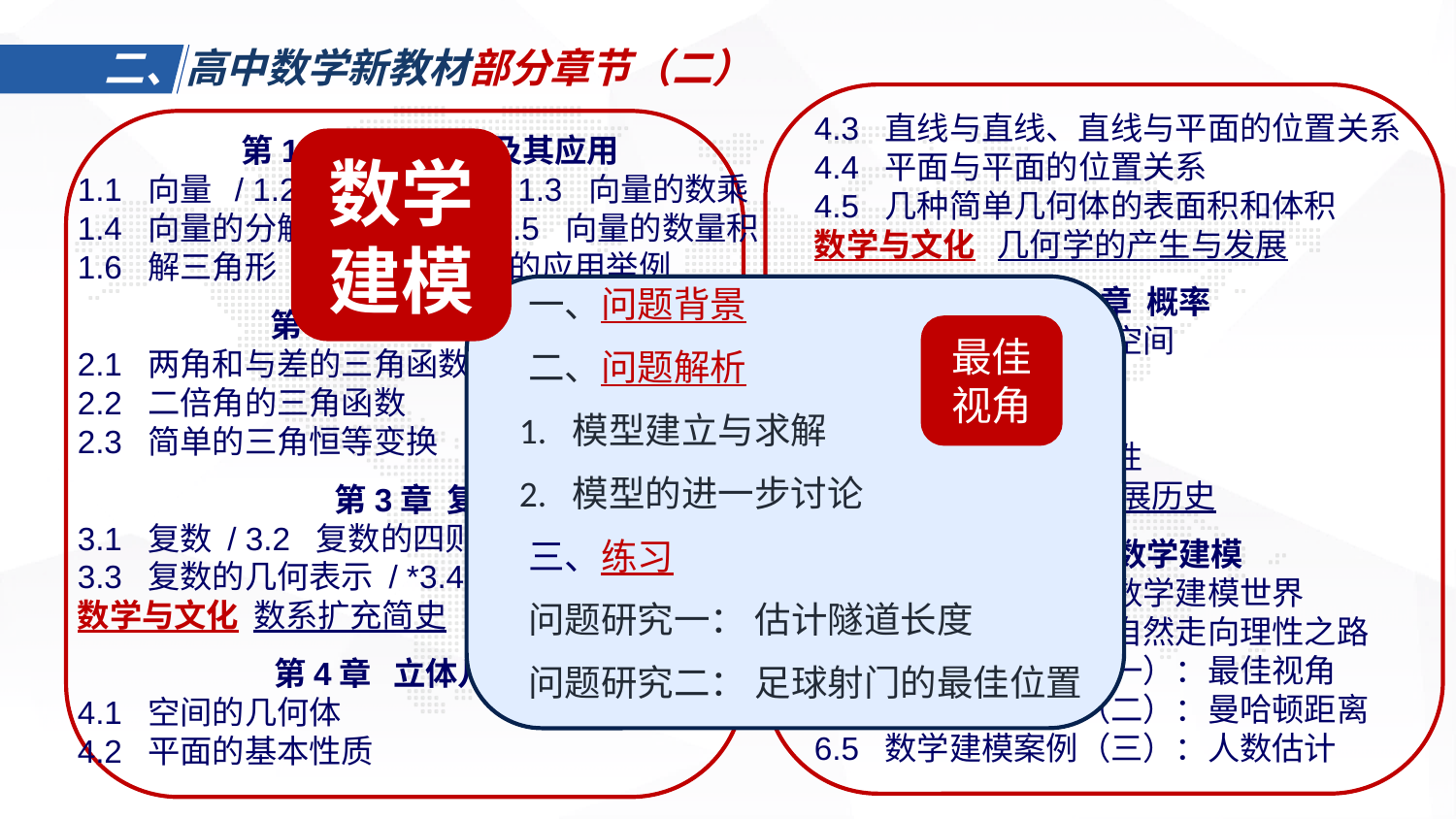

二、高中数学新教材部分章节（二）

4.3  直线与直线、直线与平面的位置关系
4.4  平面与平面的位置关系
4.5  几种简单几何体的表面积和体积
数学与文化   几何学的产生与发展

第5章  概率
5.1  随机事件与样本空间
5.2  古典概率模型
5.3  用频率估计概率
5.4  随机事件的独立性
数学与文化  概率论发展历史

第6章  数学建模
6.1  走进异彩纷呈的数学建模世界
6.2  数学建模——从自然走向理性之路
6.3  数学建模案例（一）：最佳视角
6.4  数学建模案例（二）：曼哈顿距离
6.5  数学建模案例（三）：人数估计

 第1章   平面向量及其应用
1.1  向量  / 1.2  向量的加法 / 1.3  向量的数乘
1.4  向量的分解与坐标表示 /1.5  向量的数量积
1.6  解三角形 / 1.7  平面向量的应用举例

第2章  三角恒等变换
2.1  两角和与差的三角函数
2.2  二倍角的三角函数
2.3  简单的三角恒等变换

第3章  复数
3.1  复数 / 3.2  复数的四则运算
3.3  复数的几何表示 / *3.4  复数的三角表示
数学与文化  数系扩充简史

 第4章   立体几何初步
4.1  空间的几何体
4.2  平面的基本性质

数学
建模
  一、问题背景

  二、问题解析

  1.  模型建立与求解

  2.  模型的进一步讨论

  三、练习

  问题研究一： 估计隧道长度

  问题研究二： 足球射门的最佳位置

最佳视角